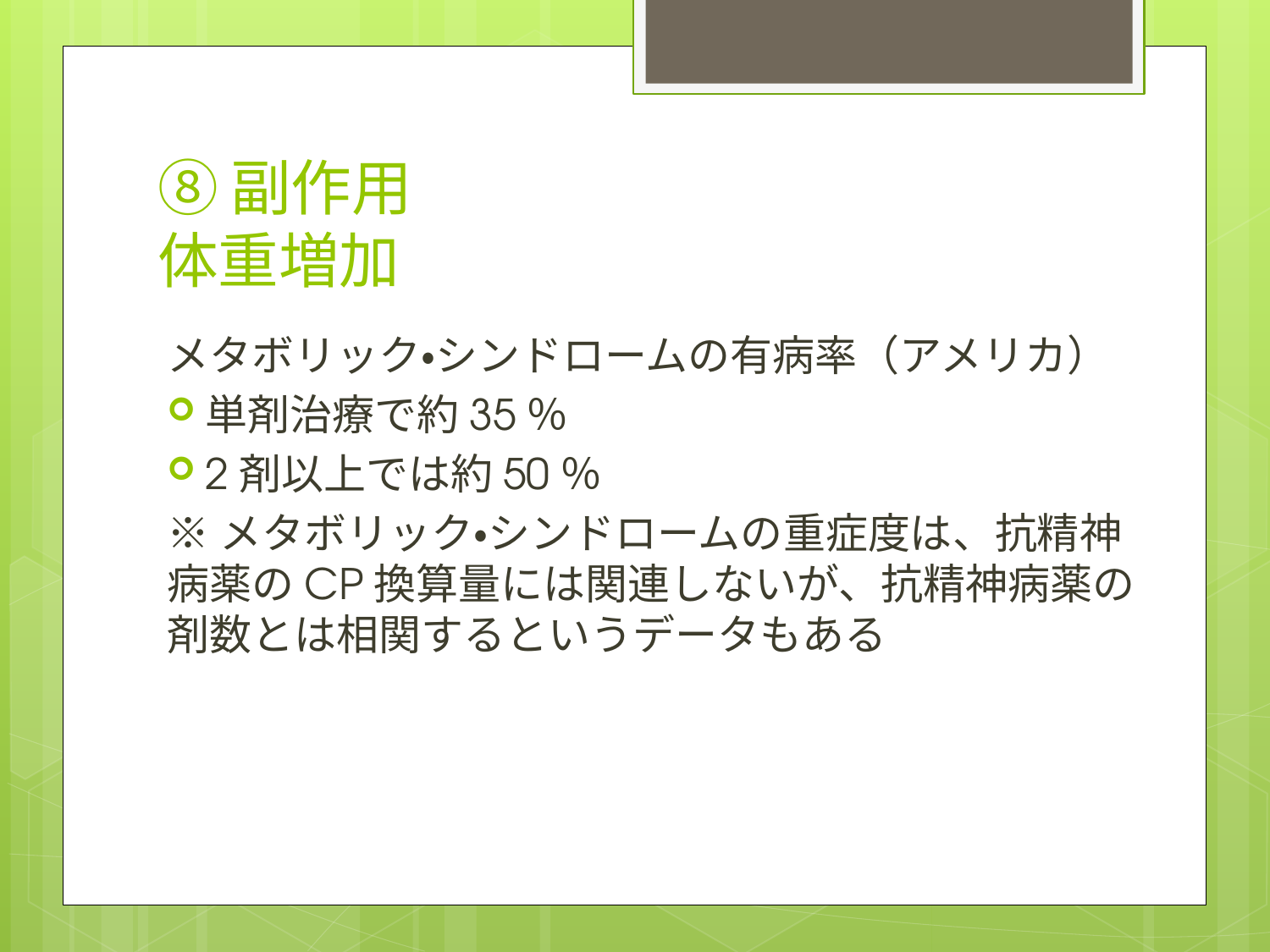

# ⑧副作用 体重増加
メタボリック・シンドロームの有病率（アメリカ）
単剤治療で約35％
2剤以上では約50％
※メタボリック・シンドロームの重症度は、抗精神病薬のCP換算量には関連しないが、抗精神病薬の剤数とは相関するというデータもある